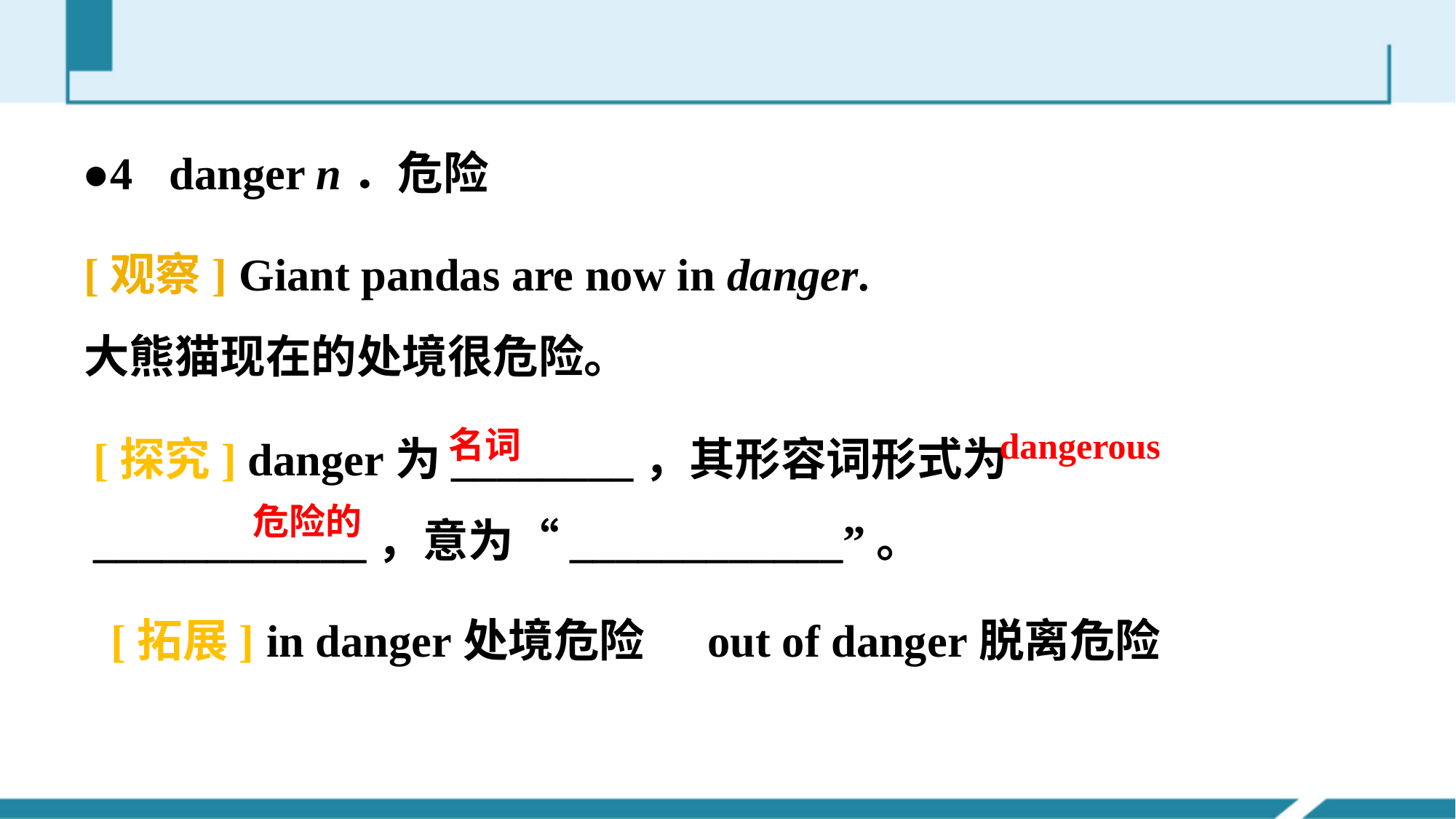

●4   danger n．危险
[观察] Giant pandas are now in danger.
大熊猫现在的处境很危险。
[探究] danger为________，其形容词形式为____________，意为“____________”。
名词
dangerous
危险的
[拓展] in danger处境危险     out of danger脱离危险